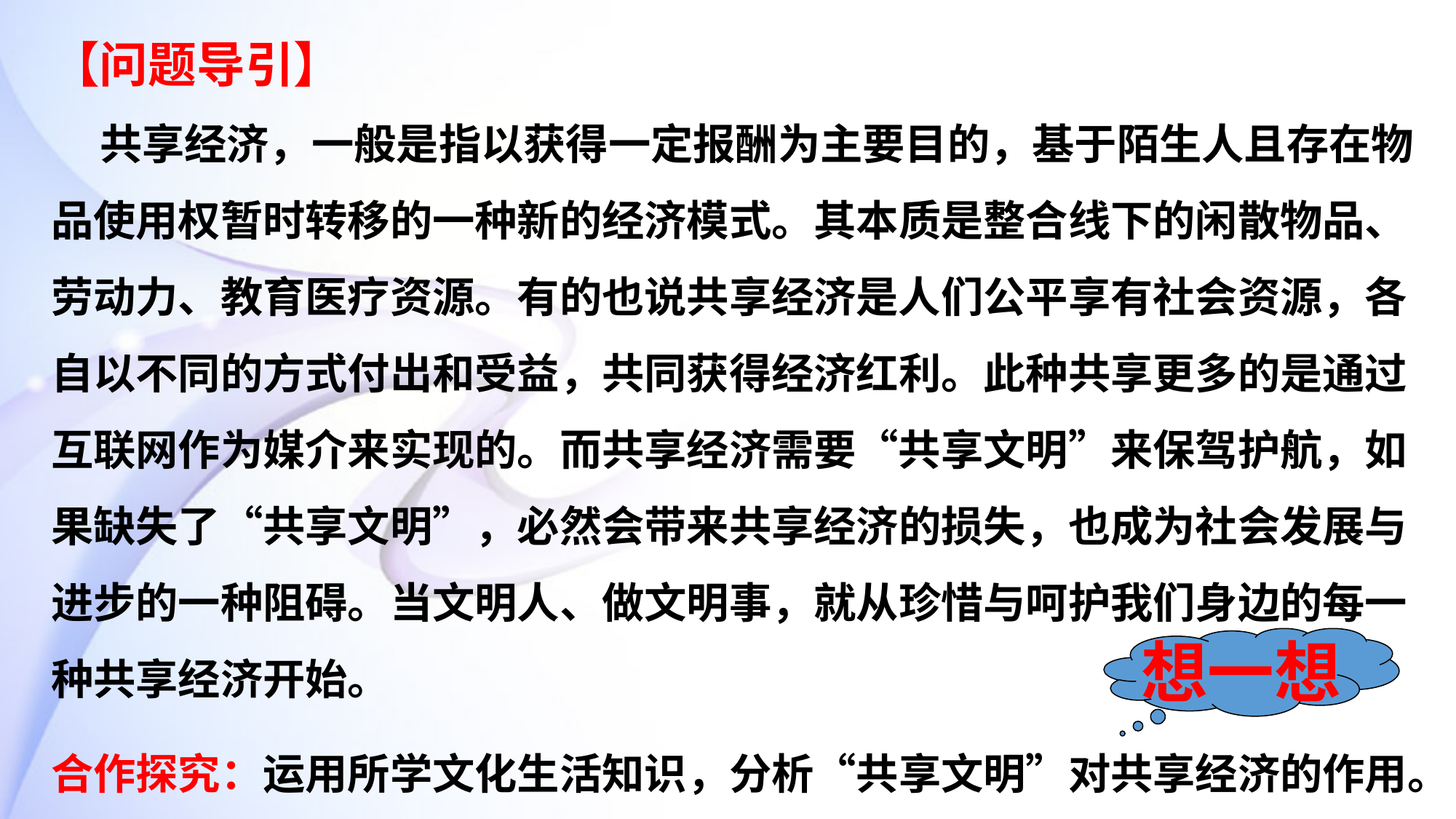

【问题导引】
    共享经济，一般是指以获得一定报酬为主要目的，基于陌生人且存在物品使用权暂时转移的一种新的经济模式。其本质是整合线下的闲散物品、劳动力、教育医疗资源。有的也说共享经济是人们公平享有社会资源，各自以不同的方式付出和受益，共同获得经济红利。此种共享更多的是通过互联网作为媒介来实现的。而共享经济需要“共享文明”来保驾护航，如果缺失了“共享文明”，必然会带来共享经济的损失，也成为社会发展与进步的一种阻碍。当文明人、做文明事，就从珍惜与呵护我们身边的每一种共享经济开始。
想一想
合作探究：运用所学文化生活知识，分析“共享文明”对共享经济的作用。